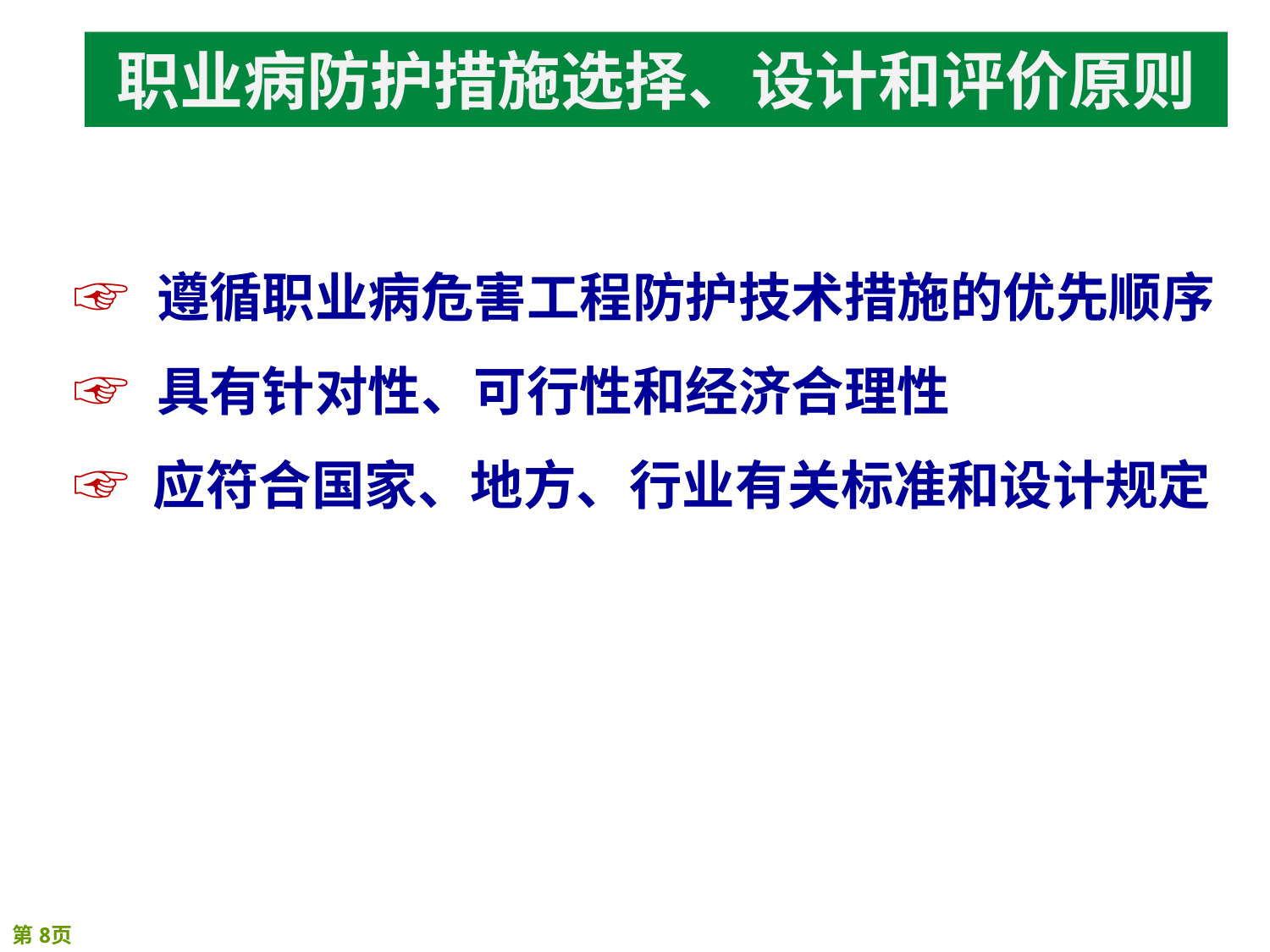

# 职业病防护措施选择、设计和评价原则
☞ 遵循职业病危害工程防护技术措施的优先顺序
☞ 具有针对性、可行性和经济合理性
☞ 应符合国家、地方、行业有关标准和设计规定